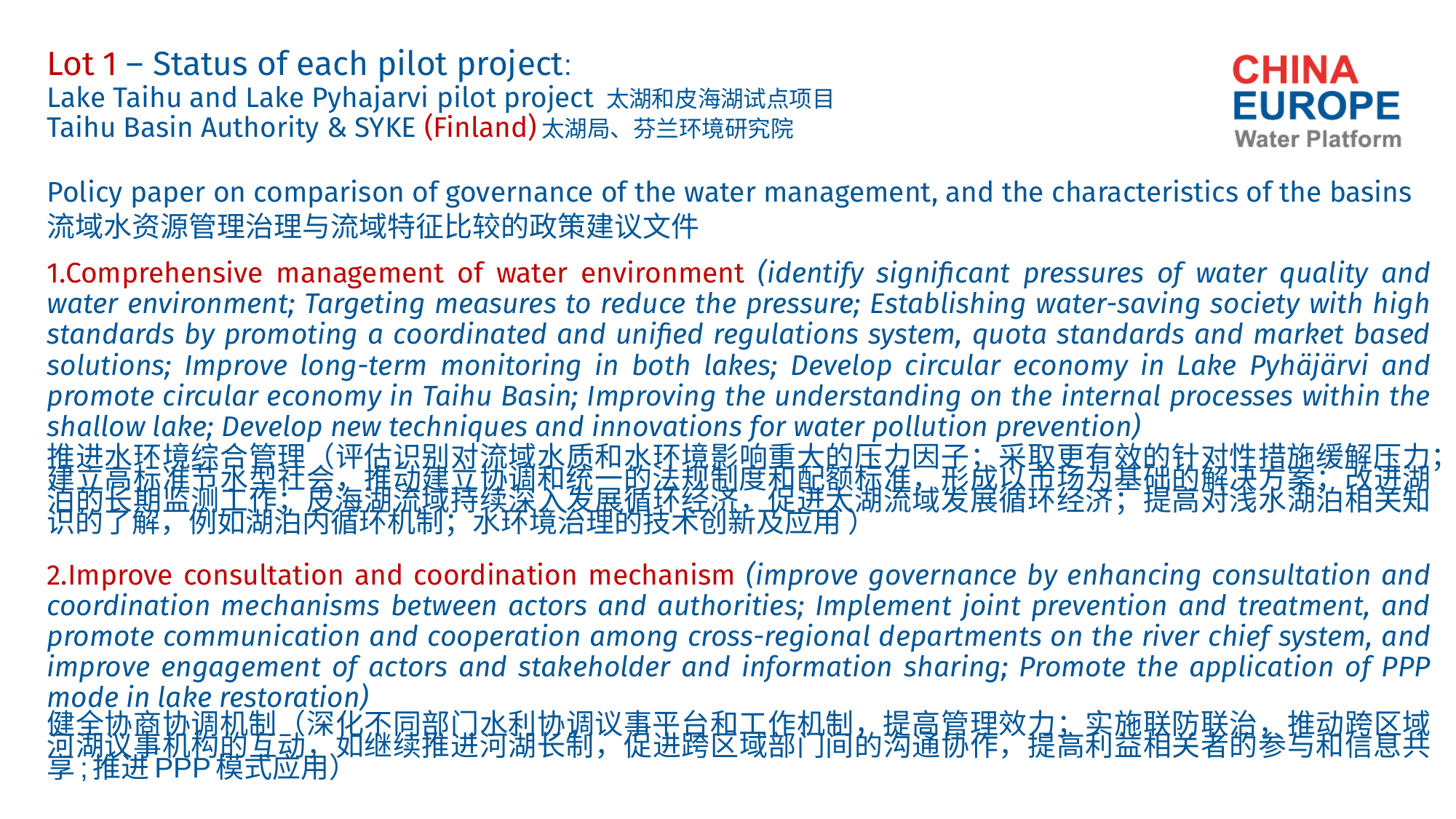

# Lot 1 – Status of each pilot project: Lake Taihu and Lake Pyhajarvi pilot project 太湖和皮海湖试点项目 Taihu Basin Authority & SYKE (Finland)太湖局、芬兰环境研究院
Policy paper on comparison of governance of the water management, and the characteristics of the basins
流域水资源管理治理与流域特征比较的政策建议文件
1.Comprehensive management of water environment (identify significant pressures of water quality and water environment; Targeting measures to reduce the pressure; Establishing water-saving society with high standards by promoting a coordinated and unified regulations system, quota standards and market based solutions; Improve long-term monitoring in both lakes; Develop circular economy in Lake Pyhäjärvi and promote circular economy in Taihu Basin; Improving the understanding on the internal processes within the shallow lake; Develop new techniques and innovations for water pollution prevention)
推进水环境综合管理（评估识别对流域水质和水环境影响重大的压力因子；采取更有效的针对性措施缓解压力；建立高标准节水型社会，推动建立协调和统一的法规制度和配额标准，形成以市场为基础的解决方案；改进湖泊的长期监测工作；皮海湖流域持续深入发展循环经济，促进太湖流域发展循环经济；提高对浅水湖泊相关知识的了解，例如湖泊内循环机制；水环境治理的技术创新及应用 ）
2.Improve consultation and coordination mechanism (improve governance by enhancing consultation and coordination mechanisms between actors and authorities; Implement joint prevention and treatment, and promote communication and cooperation among cross-regional departments on the river chief system, and improve engagement of actors and stakeholder and information sharing; Promote the application of PPP mode in lake restoration)
健全协商协调机制（深化不同部门水利协调议事平台和工作机制，提高管理效力；实施联防联治，推动跨区域河湖议事机构的互动，如继续推进河湖长制，促进跨区域部门间的沟通协作，提高利益相关者的参与和信息共享;推进PPP模式应用）